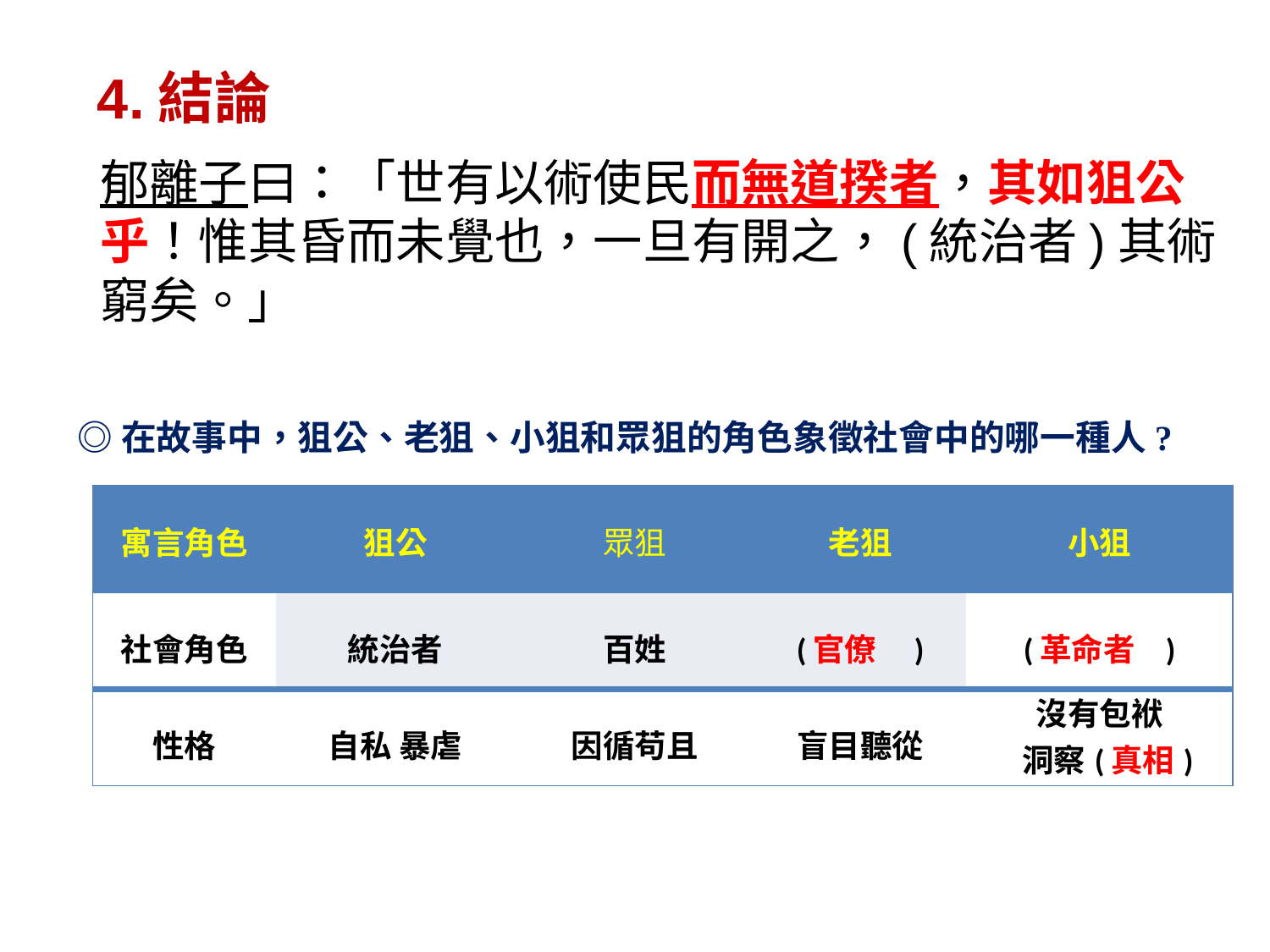

4.結論
郁離子曰：「世有以術使民而無道揆者，其如狙公乎！惟其昏而未覺也，一旦有開之，(統治者)其術窮矣。」

◎在故事中，狙公、老狙、小狙和眾狙的角色象徵社會中的哪一種人?

| 寓言角色 | 狙公 | 眾狙 | 老狙 | 小狙 |
| --- | --- | --- | --- | --- |
| 社會角色 | 統治者 | 百姓 | (官僚 ) | (革命者 ) |
| 性格 | 自私 暴虐 | 因循苟且 | 盲目聽從 | 沒有包袱 洞察(真相) |